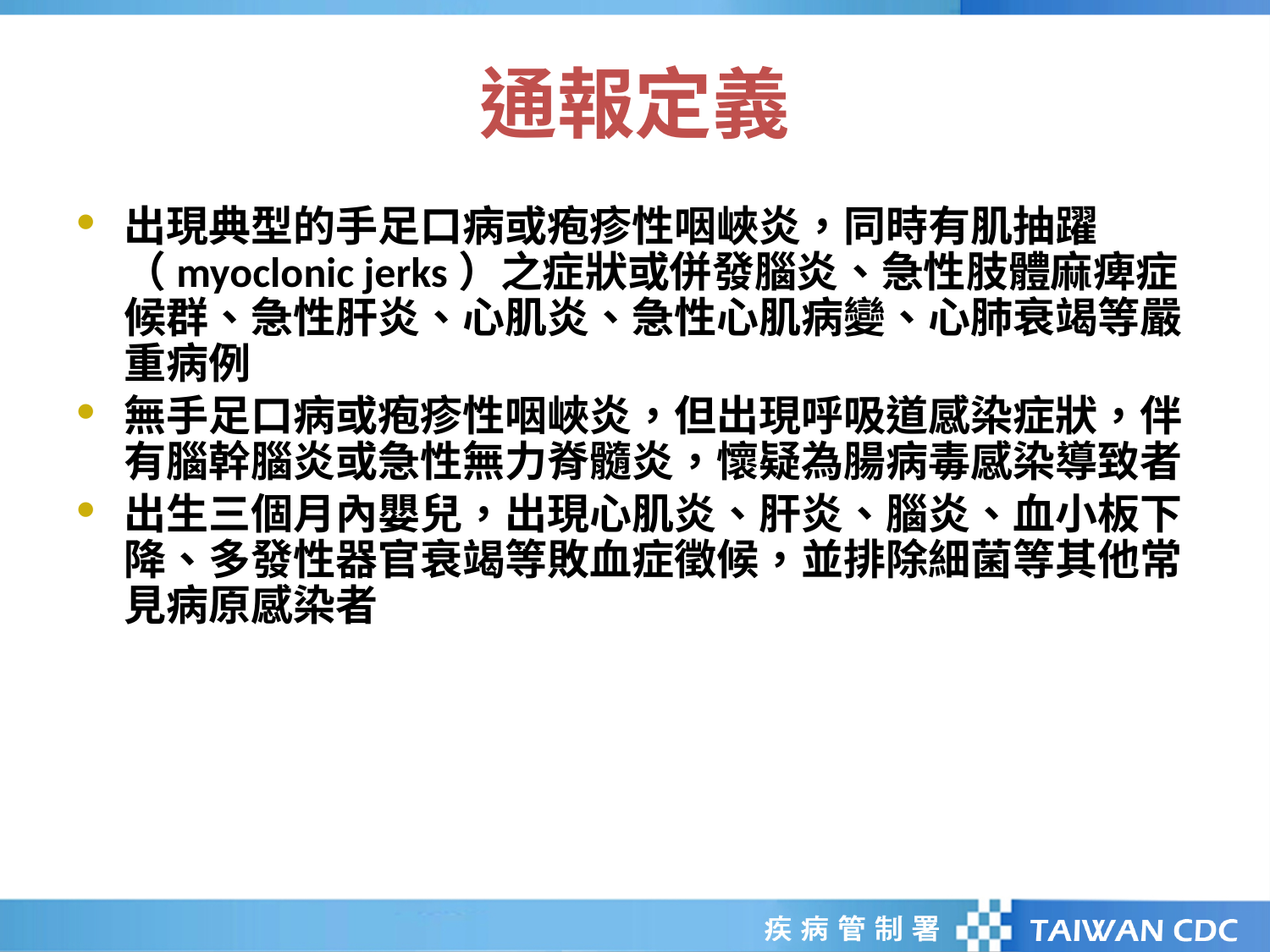

# 通報定義
出現典型的手足口病或疱疹性咽峽炎，同時有肌抽躍（myoclonic jerks）之症狀或併發腦炎、急性肢體麻痺症候群、急性肝炎、心肌炎、急性心肌病變、心肺衰竭等嚴重病例
無手足口病或疱疹性咽峽炎，但出現呼吸道感染症狀，伴有腦幹腦炎或急性無力脊髓炎，懷疑為腸病毒感染導致者
出生三個月內嬰兒，出現心肌炎、肝炎、腦炎、血小板下降、多發性器官衰竭等敗血症徵候，並排除細菌等其他常見病原感染者